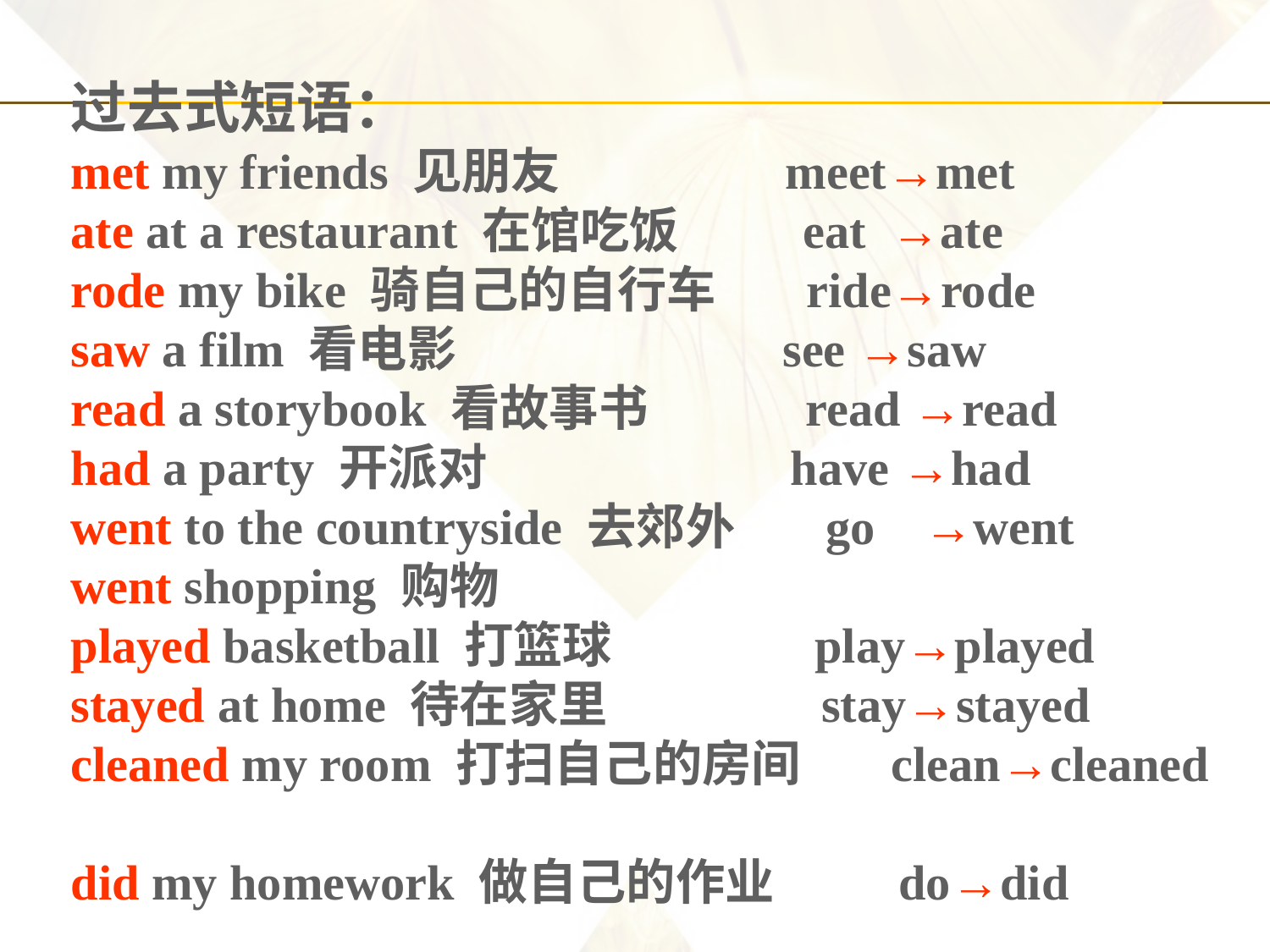

过去式短语：
met my friends 见朋友                   meet→met
ate at a restaurant 在馆吃饭          eat  →ate
rode my bike 骑自己的自行车       ride→rode
saw a film 看电影                            see →saw
read a storybook 看故事书             read →read
had a party 开派对                          have →had
went to the countryside 去郊外       go    →went
went shopping 购物
played basketball 打篮球                 play→played
stayed at home 待在家里                  stay→stayed
cleaned my room 打扫自己的房间       clean→cleaned
did my homework 做自己的作业          do→did